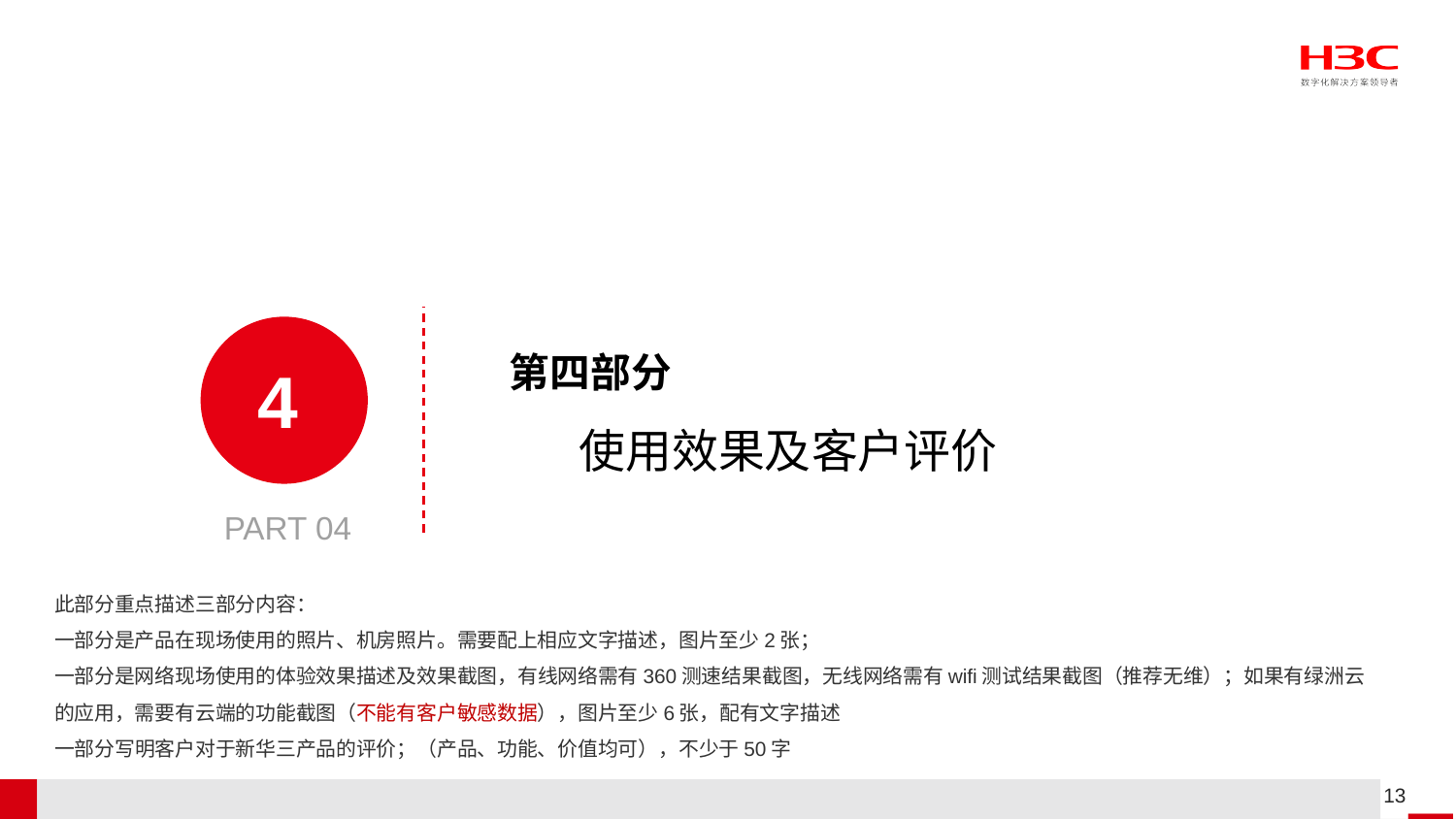

第四部分
    使用效果及客户评价
  4
PART 04
此部分重点描述三部分内容：
一部分是产品在现场使用的照片、机房照片。需要配上相应文字描述，图片至少2张；
一部分是网络现场使用的体验效果描述及效果截图，有线网络需有360测速结果截图，无线网络需有wifi测试结果截图（推荐无维）；如果有绿洲云的应用，需要有云端的功能截图（不能有客户敏感数据），图片至少6张，配有文字描述
一部分写明客户对于新华三产品的评价；（产品、功能、价值均可），不少于50字